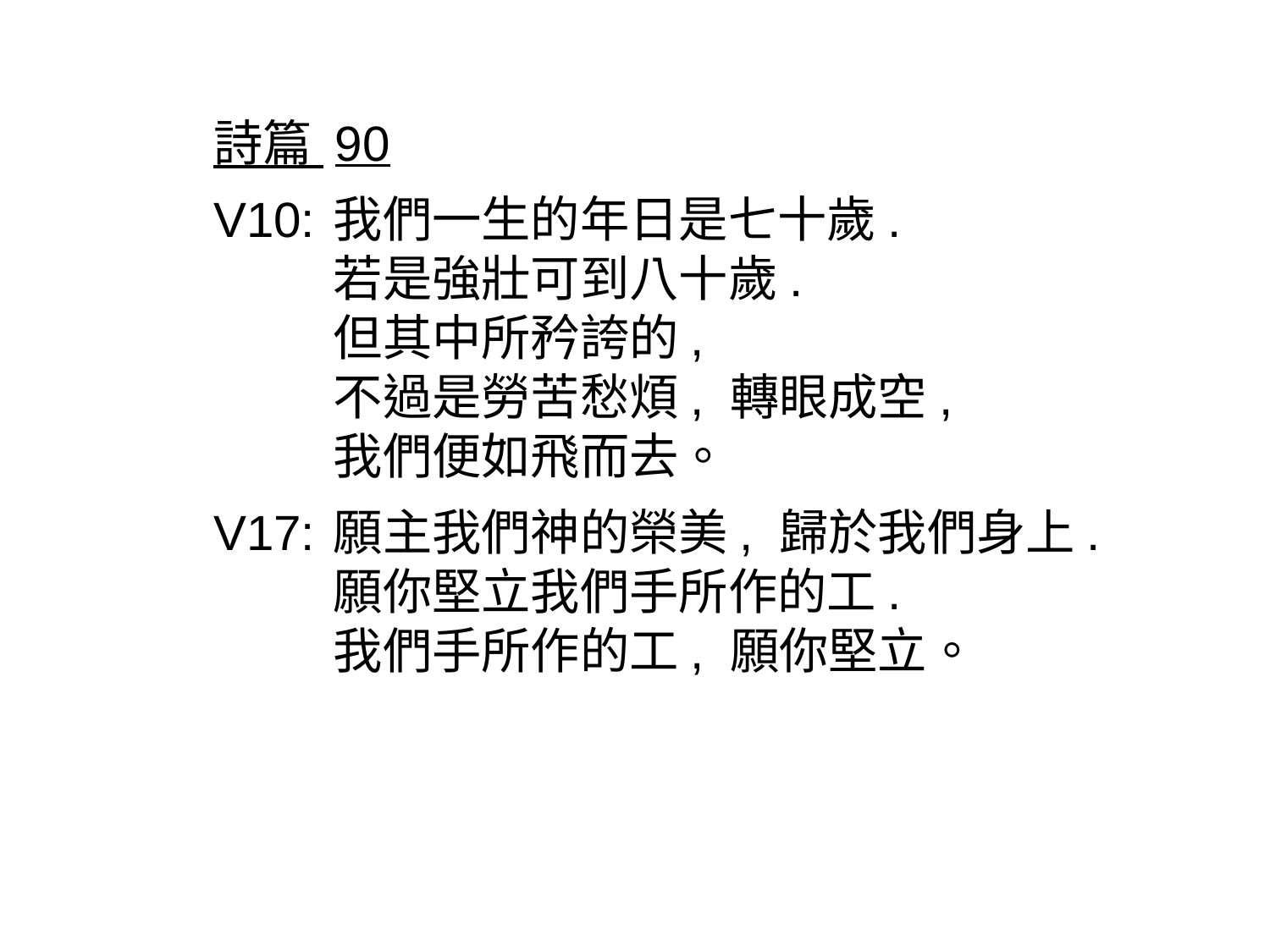

詩篇 90

V10: 	我們一生的年日是七十歲.
	若是強壯可到八十歲.
	但其中所矜誇的,
	不過是勞苦愁煩, 轉眼成空,
	我們便如飛而去。

V17: 	願主我們神的榮美, 歸於我們身上.
	願你堅立我們手所作的工.
	我們手所作的工, 願你堅立。